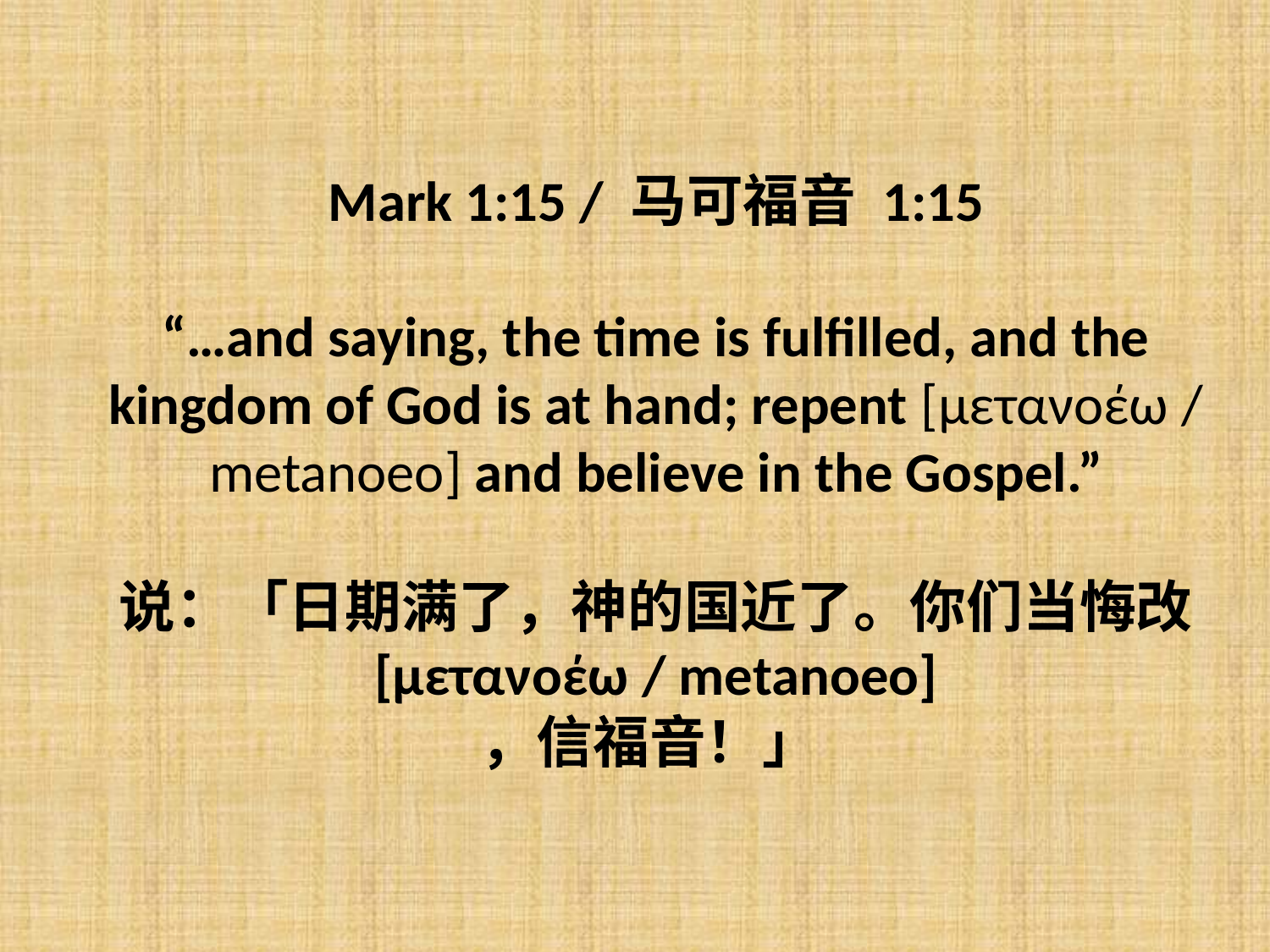

Mark 1:15 / 马可福音 1:15

“…and saying, the time is fulfilled, and the kingdom of God is at hand; repent [μετανοέω / metanoeo] and believe in the Gospel.”

说：「日期满了，神的国近了。你们当悔改 [μετανοέω / metanoeo]
，信福音！」